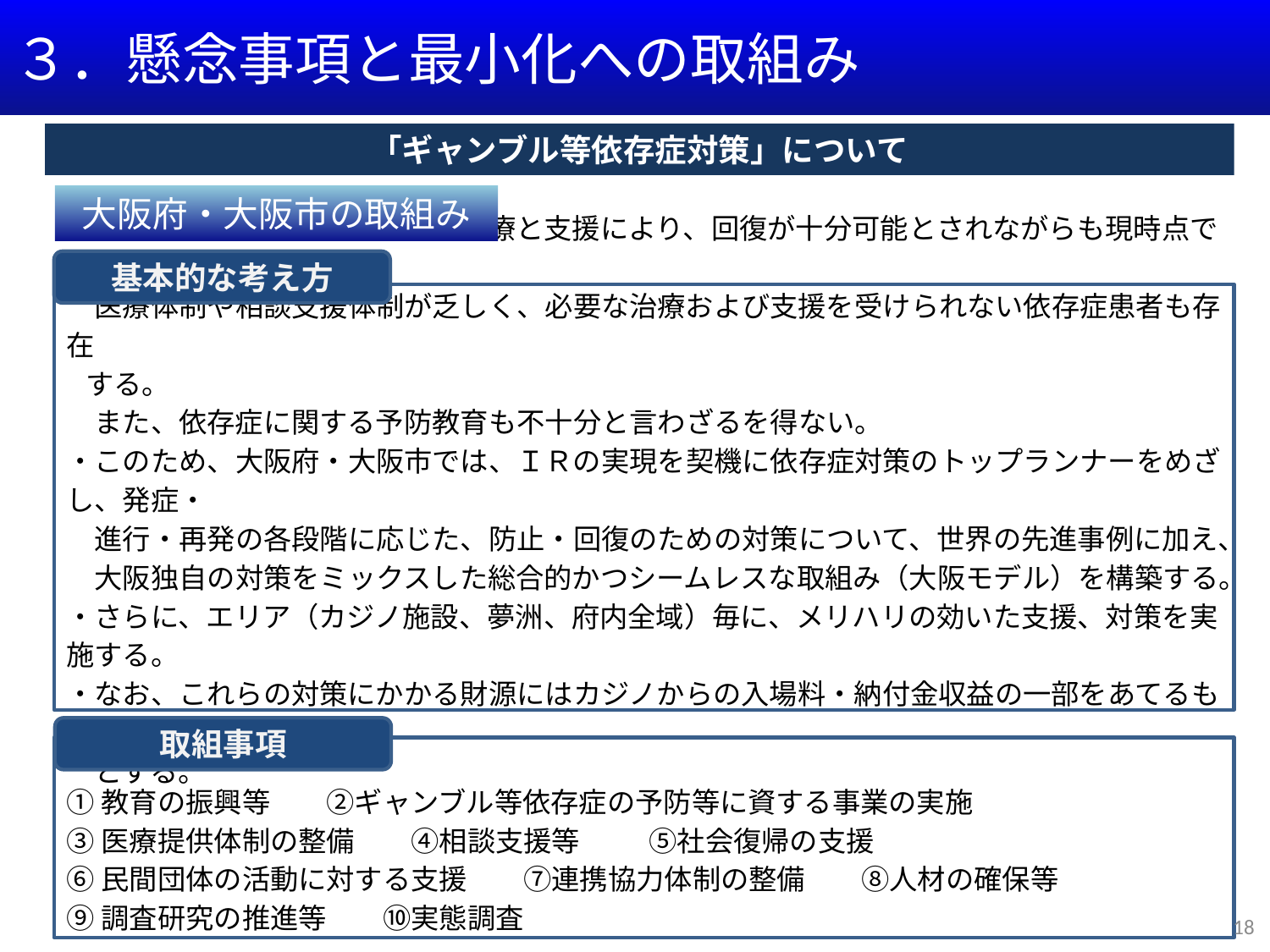

３．懸念事項と最小化への取組み
「ギャンブル等依存症対策」について
大阪府・大阪市の取組み
基本的な考え方

・ギャンブル等依存症は適切な治療と支援により、回復が十分可能とされながらも現時点では
　医療体制や相談支援体制が乏しく、必要な治療および支援を受けられない依存症患者も存在
  する。
　また、依存症に関する予防教育も不十分と言わざるを得ない。
・このため、大阪府・大阪市では、ＩＲの実現を契機に依存症対策のトップランナーをめざし、発症・
　進行・再発の各段階に応じた、防止・回復のための対策について、世界の先進事例に加え、
　大阪独自の対策をミックスした総合的かつシームレスな取組み（大阪モデル）を構築する。
・さらに、エリア（カジノ施設、夢洲、府内全域）毎に、メリハリの効いた支援、対策を実施する。
・なお、これらの対策にかかる財源にはカジノからの入場料・納付金収益の一部をあてるもの
　とする。

取組事項

①教育の振興等　　②ギャンブル等依存症の予防等に資する事業の実施
③医療提供体制の整備　　④相談支援等　　  ⑤社会復帰の支援
⑥民間団体の活動に対する支援　　⑦連携協力体制の整備　　⑧人材の確保等
⑨調査研究の推進等　　⑩実態調査
18